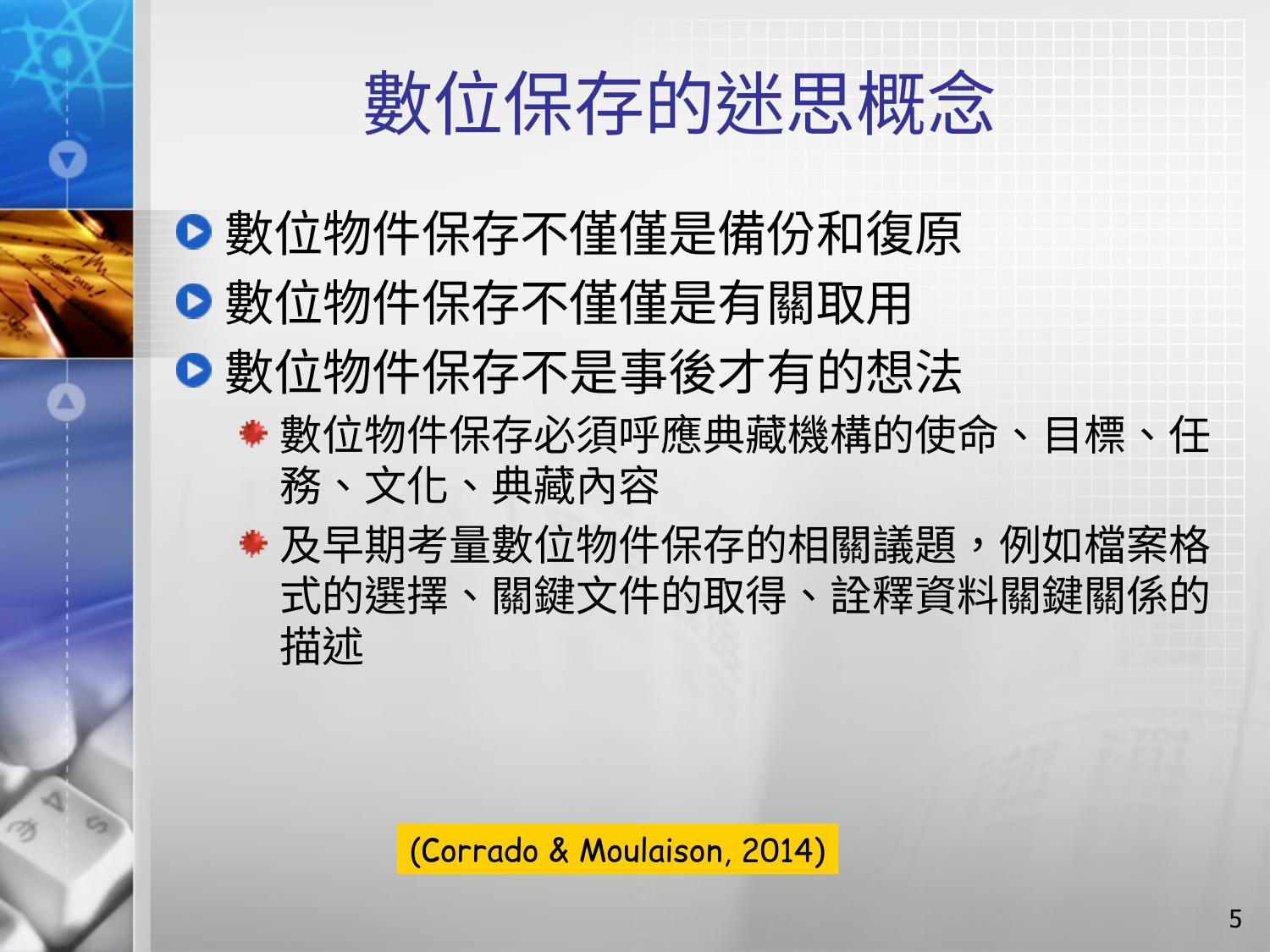

# 數位保存的迷思概念
數位物件保存不僅僅是備份和復原
數位物件保存不僅僅是有關取用
數位物件保存不是事後才有的想法
數位物件保存必須呼應典藏機構的使命、目標、任務、文化、典藏內容
及早期考量數位物件保存的相關議題，例如檔案格式的選擇、關鍵文件的取得、詮釋資料關鍵關係的描述
(Corrado & Moulaison, 2014)
5